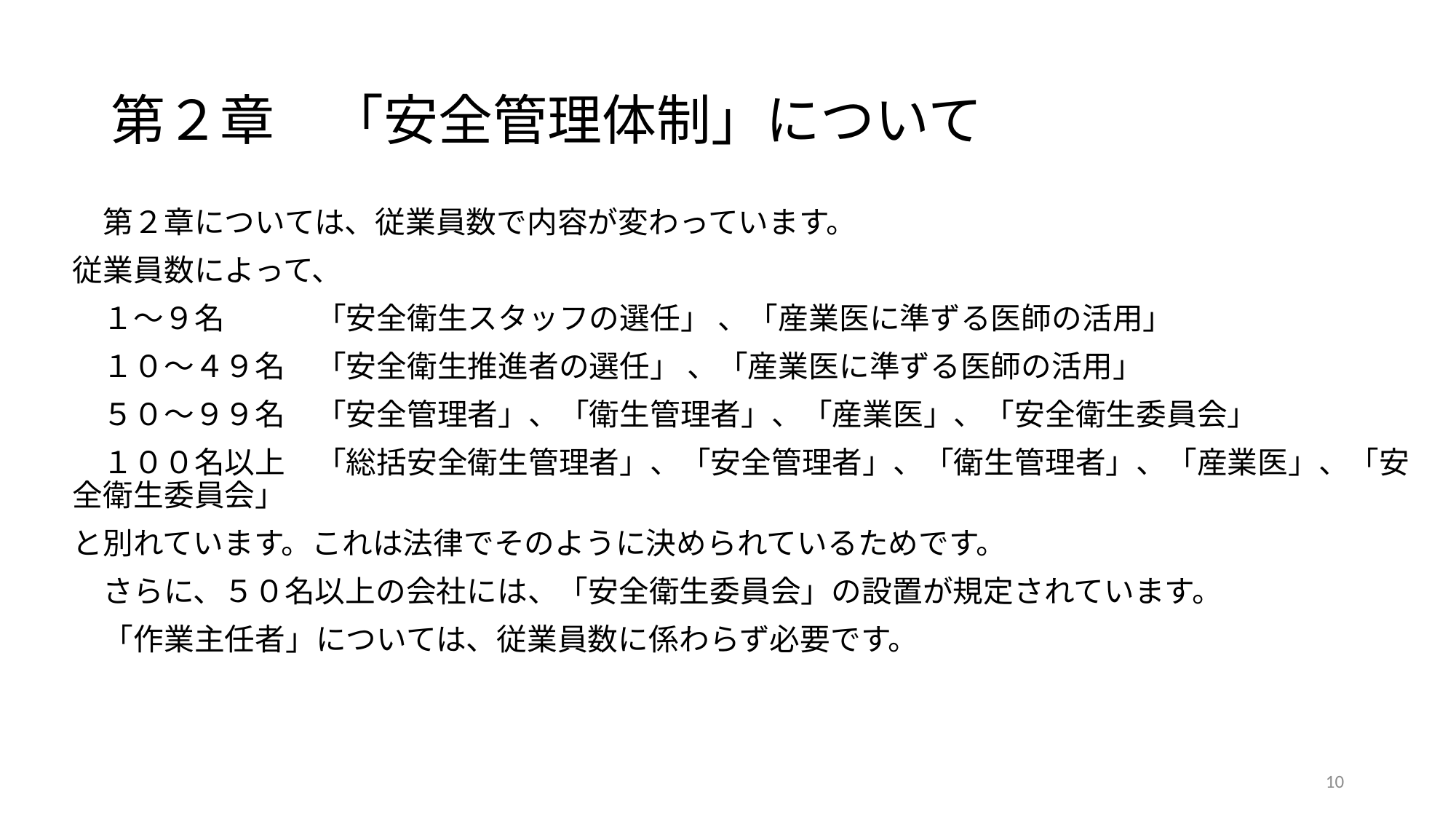

# 第２章　「安全管理体制」について
　第２章については、従業員数で内容が変わっています。
従業員数によって、
　１～９名　　　「安全衛生スタッフの選任」 、「産業医に準ずる医師の活用」
　１０～４９名　「安全衛生推進者の選任」 、「産業医に準ずる医師の活用」
　５０～９９名　「安全管理者」、「衛生管理者」、「産業医」、「安全衛生委員会」
　１００名以上　「総括安全衛生管理者」、「安全管理者」、「衛生管理者」、「産業医」、「安全衛生委員会」
と別れています。これは法律でそのように決められているためです。
　さらに、５０名以上の会社には、「安全衛生委員会」の設置が規定されています。
　「作業主任者」については、従業員数に係わらず必要です。

10